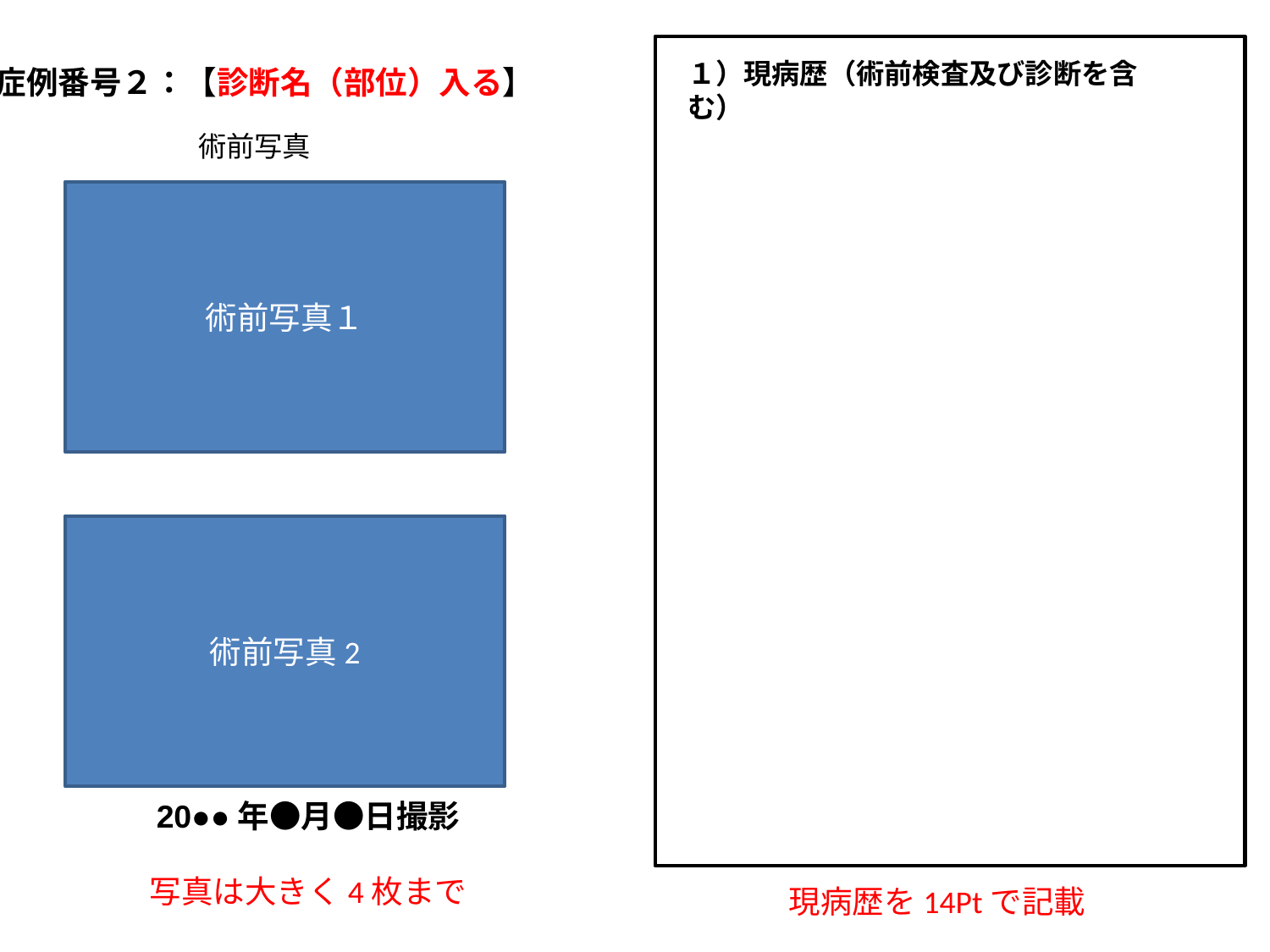

１）現病歴（術前検査及び診断を含む）
症例番号２：【診断名（部位）入る】
術前写真
術前写真１
術前写真2
20●●年●月●日撮影
写真は大きく4枚まで
現病歴を14Ptで記載